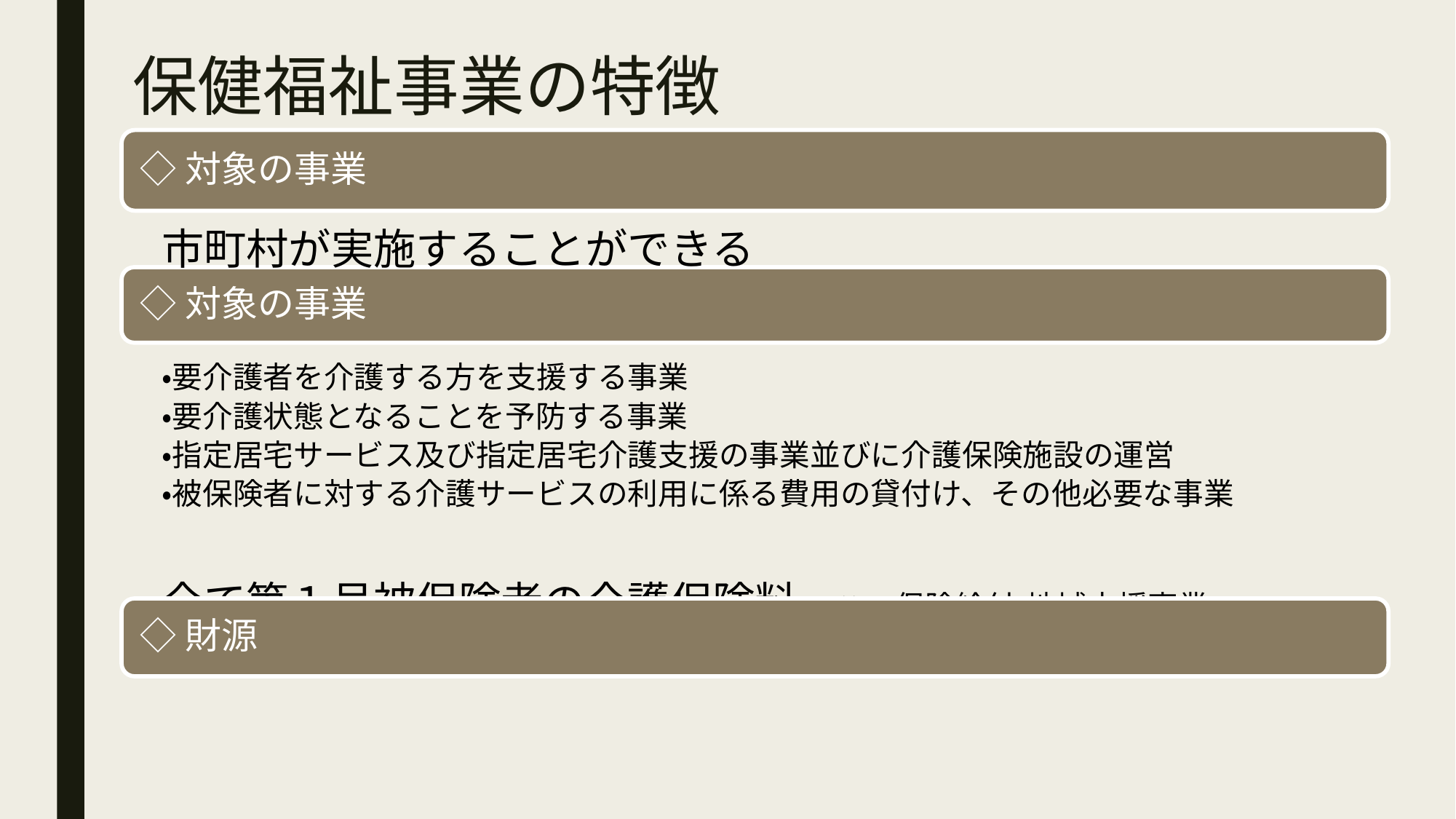

# 保健福祉事業の特徴
◇対象の事業
・要介護者を介護する方を支援する事業
・要介護状態となることを予防する事業
・指定居宅サービス及び指定居宅介護支援の事業並びに介護保険施設の運営
・被保険者に対する介護サービスの利用に係る費用の貸付け、その他必要な事業

全て第１号被保険者の介護保険料　⇔　保険給付・地域支援事業
　　　　　　　　　　　　　　　　　　　　　　　　　介護保険料＋国・県・市の公費
◇対象の事業
市町村が実施することができる

◇財源